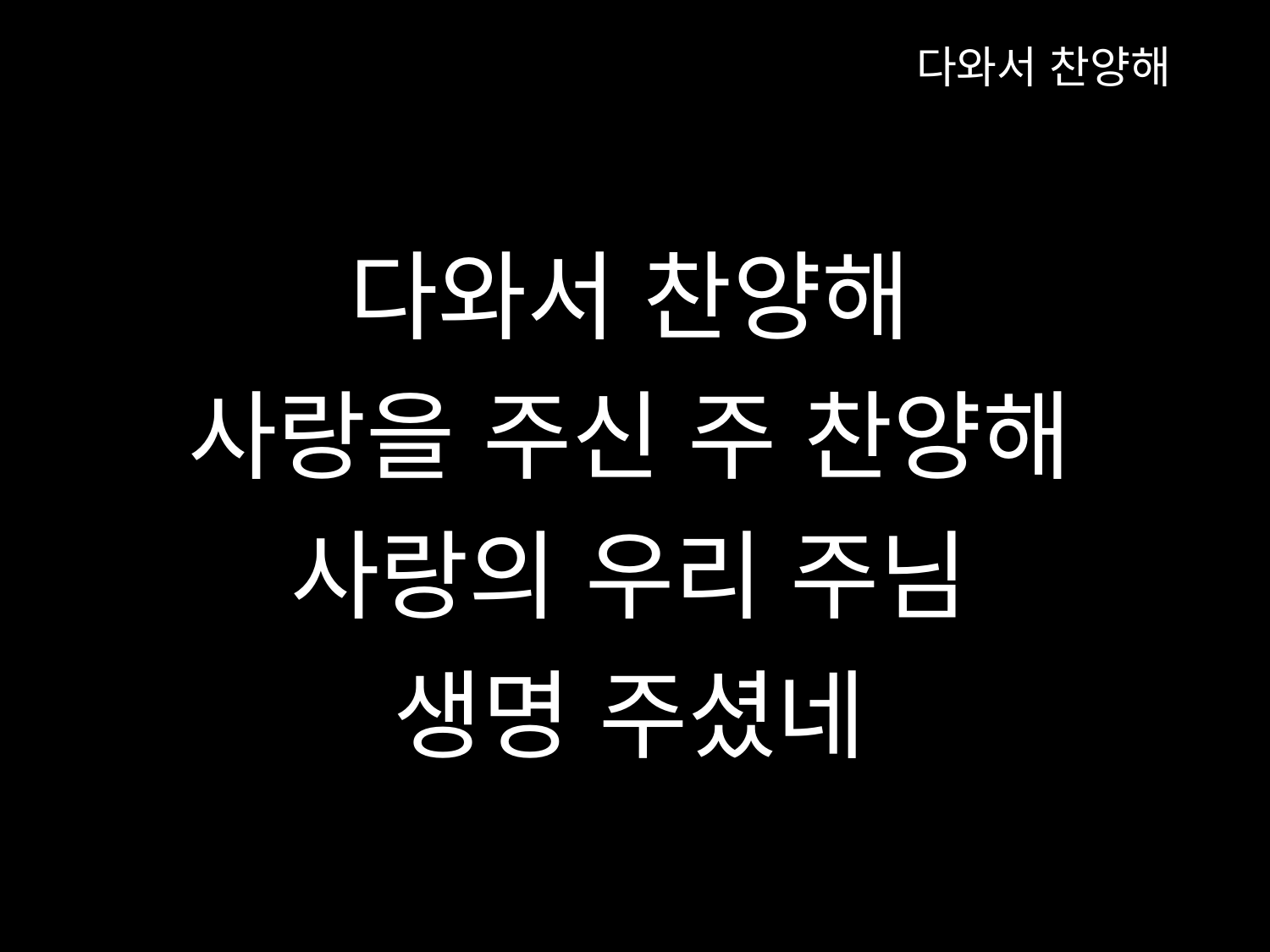

다와서 찬양해
다와서 찬양해
사랑을 주신 주 찬양해
사랑의 우리 주님
생명 주셨네